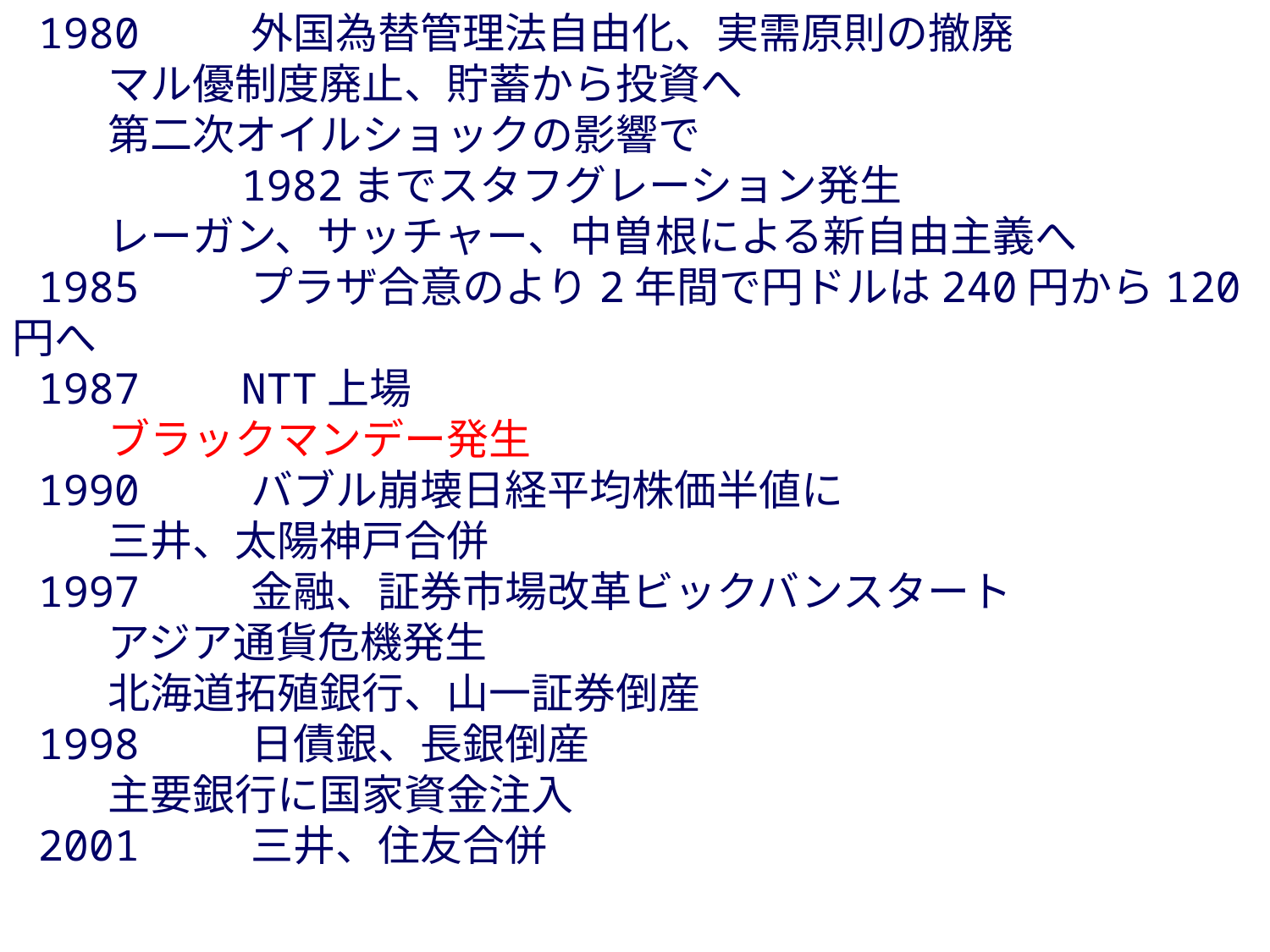

1980    外国為替管理法自由化、実需原則の撤廃
         マル優制度廃止、貯蓄から投資へ
         第二次オイルショックの影響で
         1982までスタフグレーション発生
         レーガン、サッチャー、中曽根による新自由主義へ
 1985    プラザ合意のより2年間で円ドルは240円から120円へ
 1987    NTT上場
         ブラックマンデー発生
 1990    バブル崩壊日経平均株価半値に
         三井、太陽神戸合併
 1997    金融、証券市場改革ビックバンスタート
         アジア通貨危機発生
         北海道拓殖銀行、山一証券倒産
 1998    日債銀、長銀倒産
         主要銀行に国家資金注入
 2001    三井、住友合併